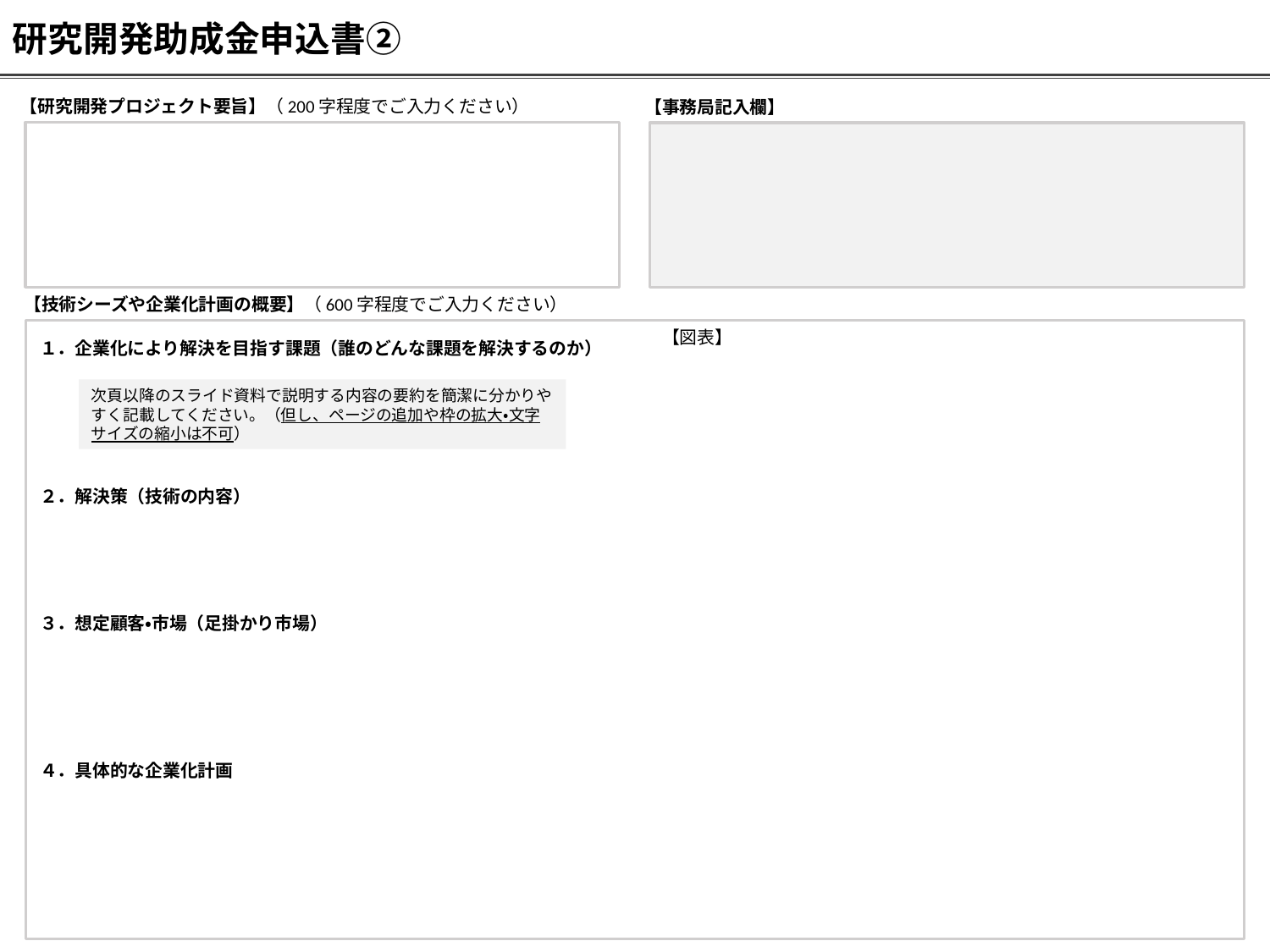

研究開発助成金申込書②
【研究開発プロジェクト要旨】（200字程度でご入力ください）
【事務局記入欄】

【技術シーズや企業化計画の概要】（600字程度でご入力ください）

【図表】
１．企業化により解決を目指す課題（誰のどんな課題を解決するのか）

２．解決策（技術の内容）

３．想定顧客・市場（足掛かり市場）

４．具体的な企業化計画
次頁以降のスライド資料で説明する内容の要約を簡潔に分かりやすく記載してください。（但し、ページの追加や枠の拡大・文字サイズの縮小は不可）